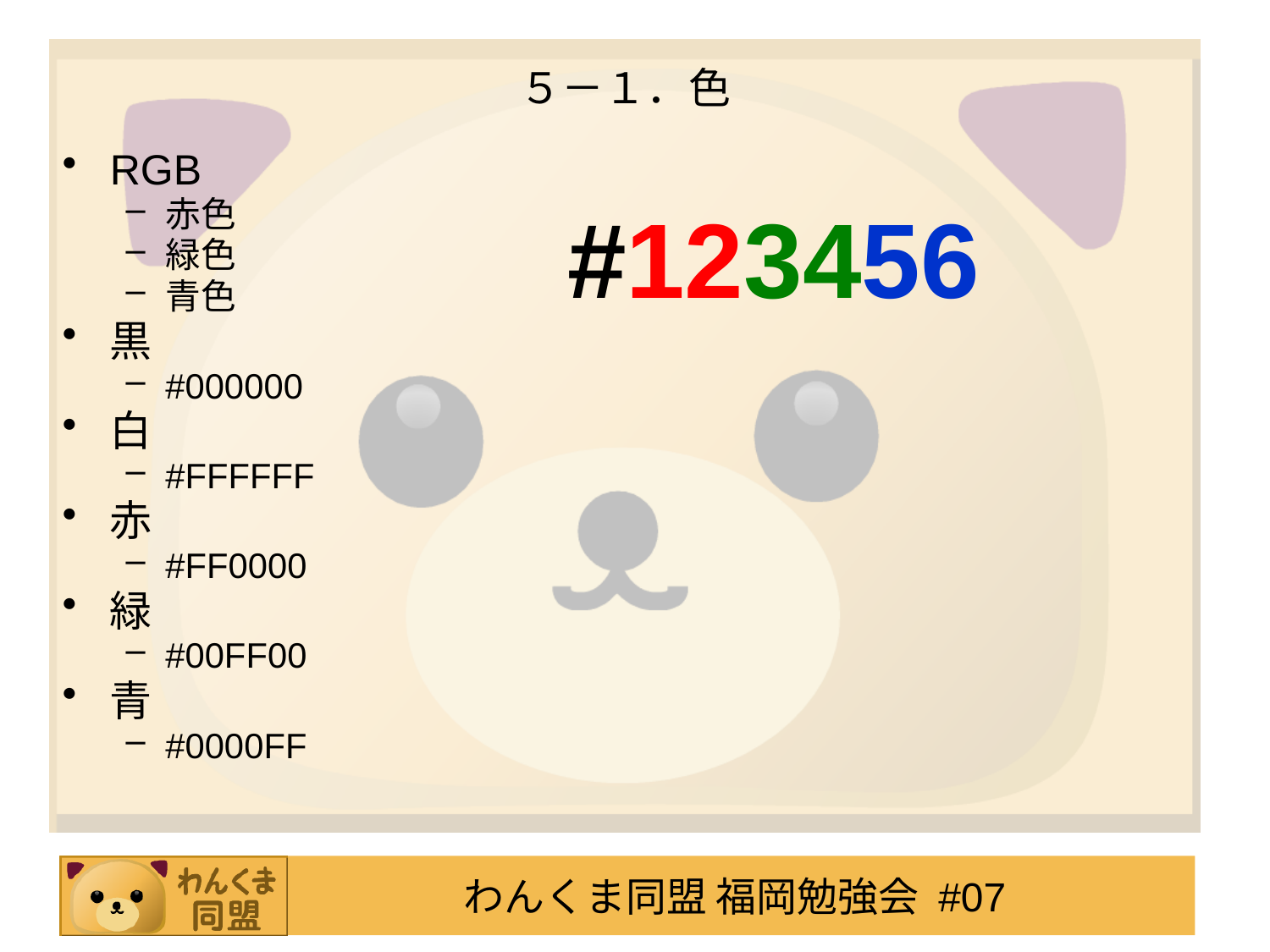

# ５－１．色
RGB
赤色
緑色
青色
黒
#000000
白
#FFFFFF
赤
#FF0000
緑
#00FF00
青
#0000FF
#123456